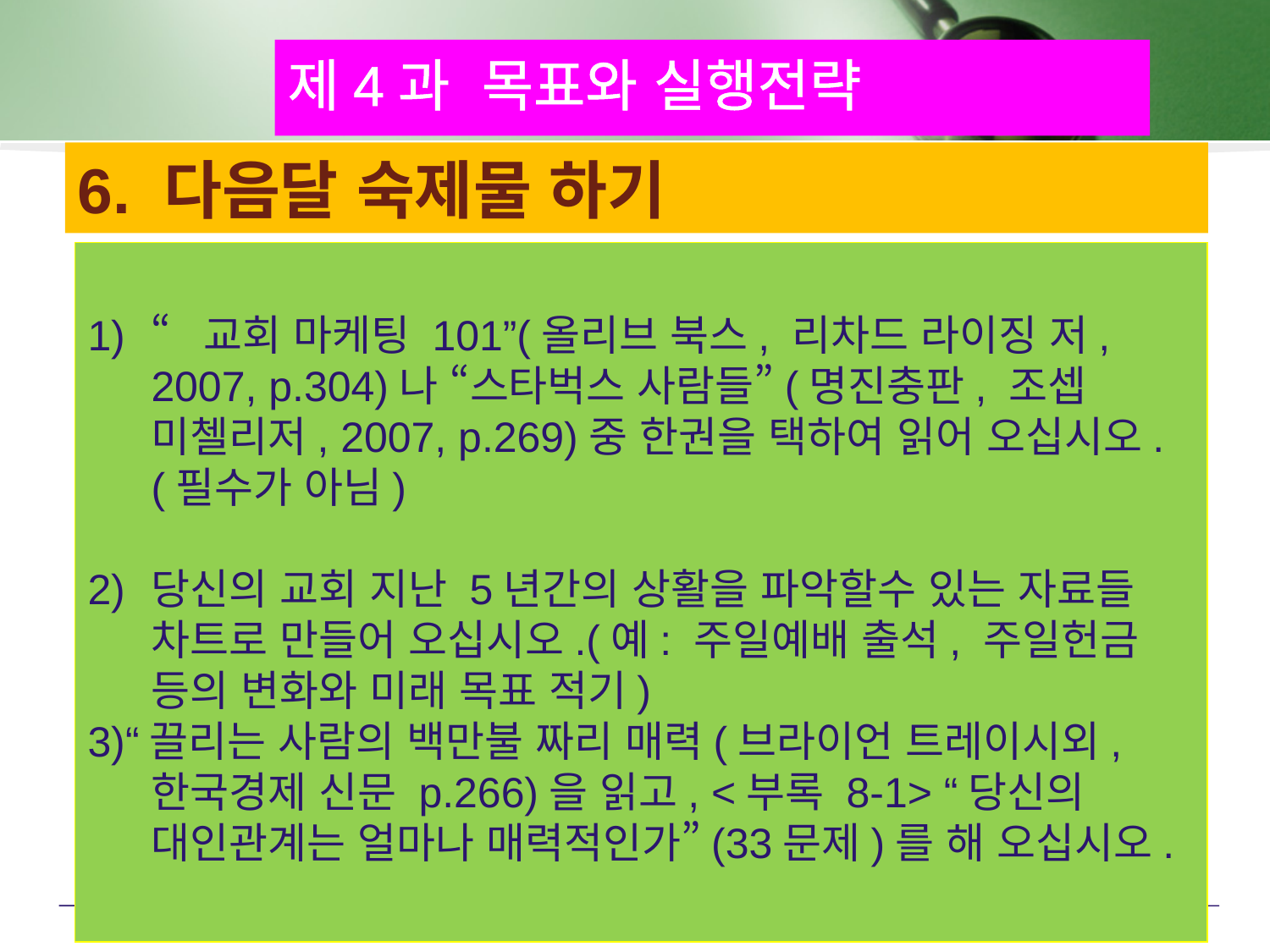

제4과  목표와 실행전략
# 6. 다음달 숙제물 하기

“교회 마케팅 101”(올리브 북스, 리차드 라이징 저, 2007, p.304)나 “스타벅스 사람들”(명진충판, 조셉 미첼리저, 2007, p.269)중 한권을 택하여 읽어 오십시오.(필수가 아님)

당신의 교회 지난 5년간의 상활을 파악할수 있는 자료들 차트로 만들어 오십시오.(예: 주일예배 출석, 주일헌금 등의 변화와 미래 목표 적기)
3)“끌리는 사람의 백만불 짜리 매력(브라이언 트레이시외, 한국경제 신문 p.266)을 읽고, <부록 8-1> “당신의 대인관계는 얼마나 매력적인가”(33문제)를 해 오십시오.